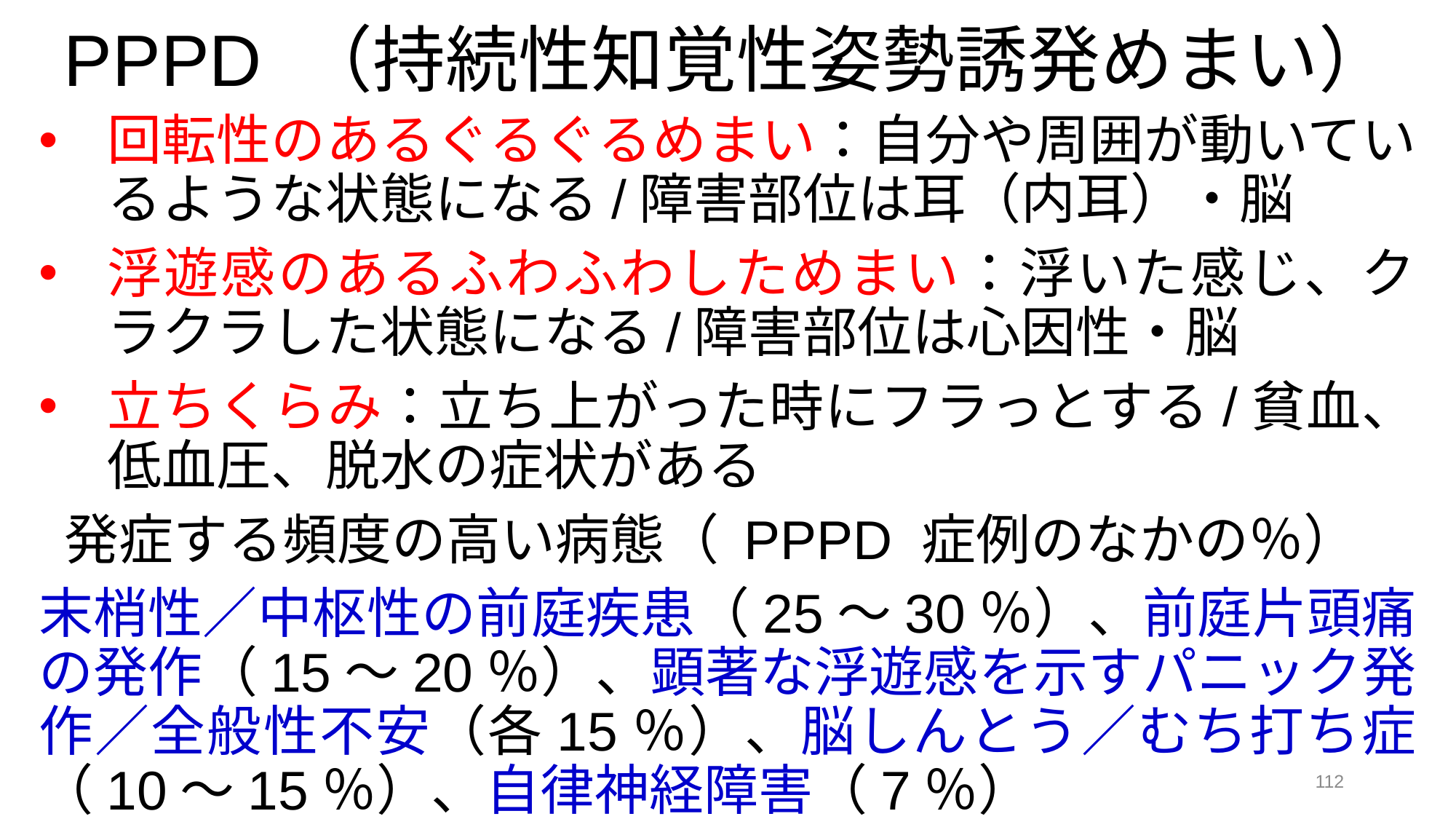

# PPPD （持続性知覚性姿勢誘発めまい）
回転性のあるぐるぐるめまい：自分や周囲が動いているような状態になる/障害部位は耳（内耳）・脳
浮遊感のあるふわふわしためまい：浮いた感じ、クラクラした状態になる/障害部位は心因性・脳
立ちくらみ：立ち上がった時にフラっとする/貧血、低血圧、脱水の症状がある
 発症する頻度の高い病態（ PPPD 症例のなかの％）
末梢性／中枢性の前庭疾患（25～30％）、前庭片頭痛の発作（15～20％）、顕著な浮遊感を示すパニック発作／全般性不安（各15％）、脳しんとう／むち打ち症（10～15％）、自律神経障害（7％）
112